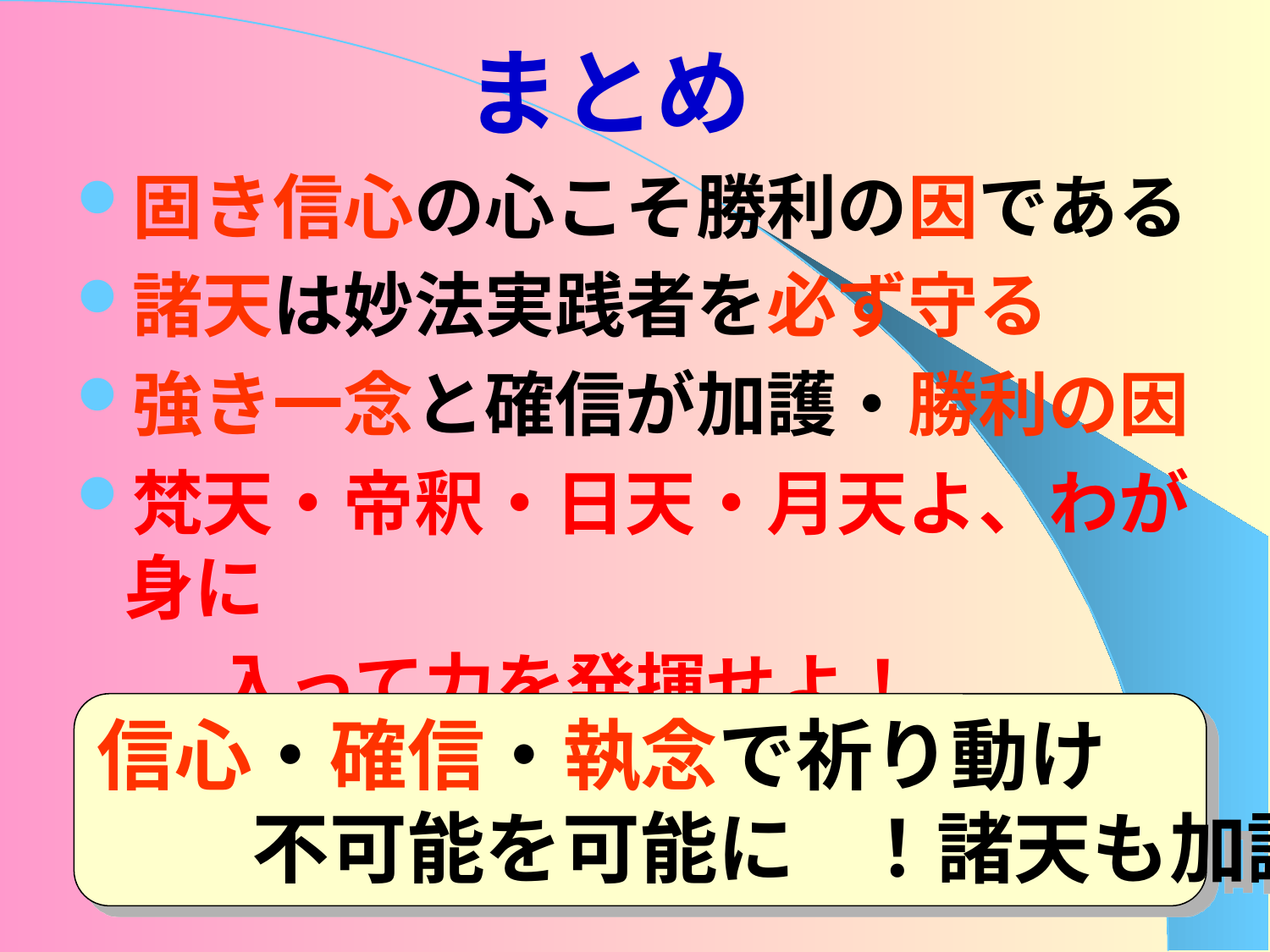

# まとめ
固き信心の心こそ勝利の因である
諸天は妙法実践者を必ず守る
強き一念と確信が加護・勝利の因
梵天・帝釈・日天・月天よ、わが身に
　　入って力を発揮せよ！
信心・確信・執念で祈り動け
　　不可能を可能に	！諸天も加護